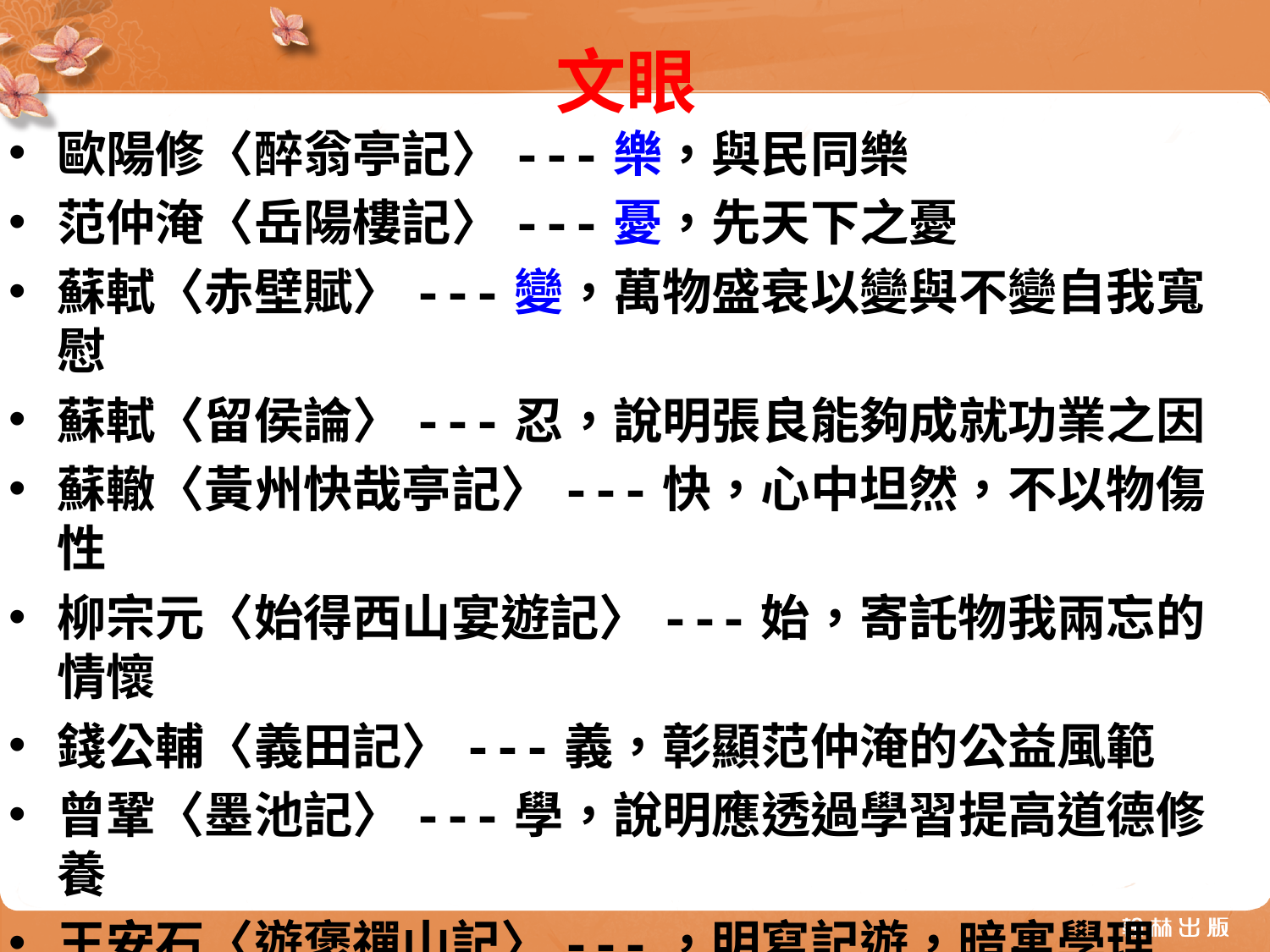

# 文眼
歐陽修〈醉翁亭記〉---樂，與民同樂
范仲淹〈岳陽樓記〉---憂，先天下之憂
蘇軾〈赤壁賦〉---變，萬物盛衰以變與不變自我寬慰
蘇軾〈留侯論〉---忍，說明張良能夠成就功業之因
蘇轍〈黃州快哉亭記〉---快，心中坦然，不以物傷性
柳宗元〈始得西山宴遊記〉---始，寄託物我兩忘的情懷
錢公輔〈義田記〉---義，彰顯范仲淹的公益風範
曾鞏〈墨池記〉---學，說明應透過學習提高道德修養
王安石〈遊褒禪山記〉---，明寫記遊，暗寓學理
袁宏道〈晚遊六橋待月記〉---待
周敦頤《愛蓮說》---愛